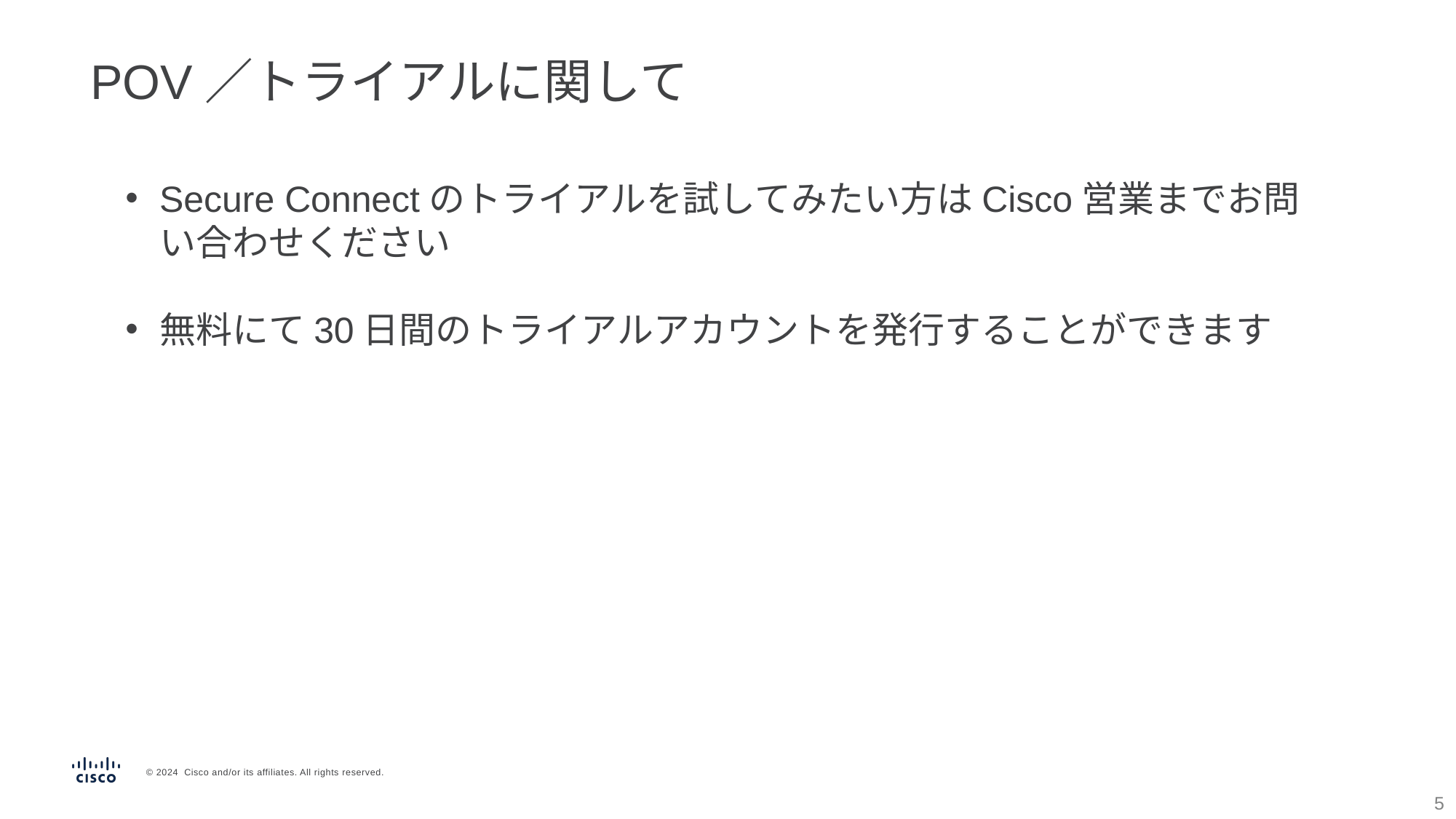

POV／トライアルに関して
Secure Connectのトライアルを試してみたい方はCisco営業までお問い合わせください

無料にて30日間のトライアルアカウントを発行することができます
5